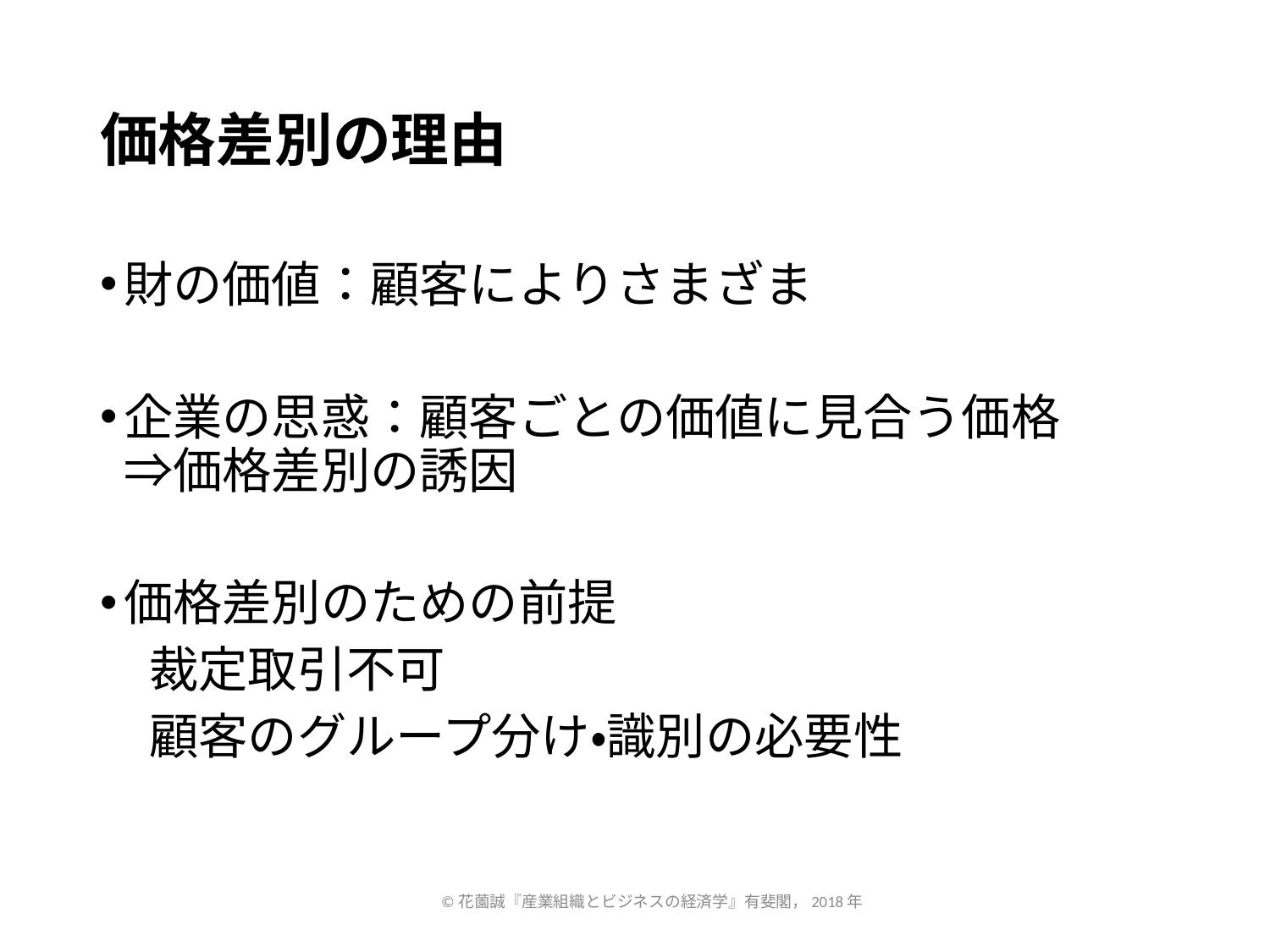

# 価格差別の理由
財の価値：顧客によりさまざま

企業の思惑：顧客ごとの価値に見合う価格　　⇒価格差別の誘因

価格差別のための前提
　裁定取引不可
　顧客のグループ分け・識別の必要性

©花薗誠『産業組織とビジネスの経済学』有斐閣，2018年